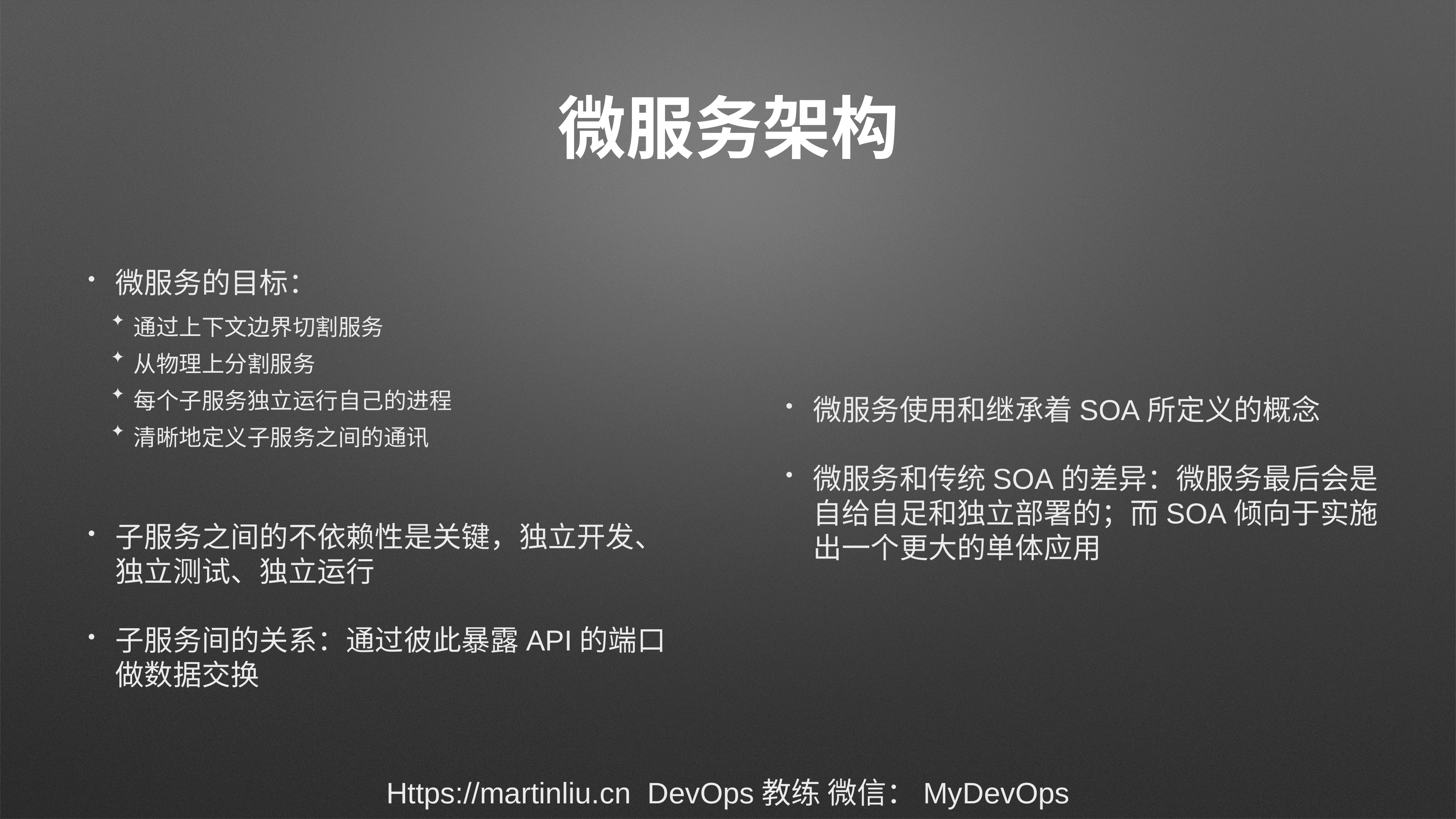

# 微服务架构
微服务的目标：
通过上下文边界切割服务
从物理上分割服务
每个子服务独立运行自己的进程
清晰地定义子服务之间的通讯

子服务之间的不依赖性是关键，独立开发、独立测试、独立运行
子服务间的关系：通过彼此暴露API的端口做数据交换
微服务使用和继承着SOA所定义的概念
微服务和传统SOA的差异：微服务最后会是自给自足和独立部署的；而SOA倾向于实施出一个更大的单体应用